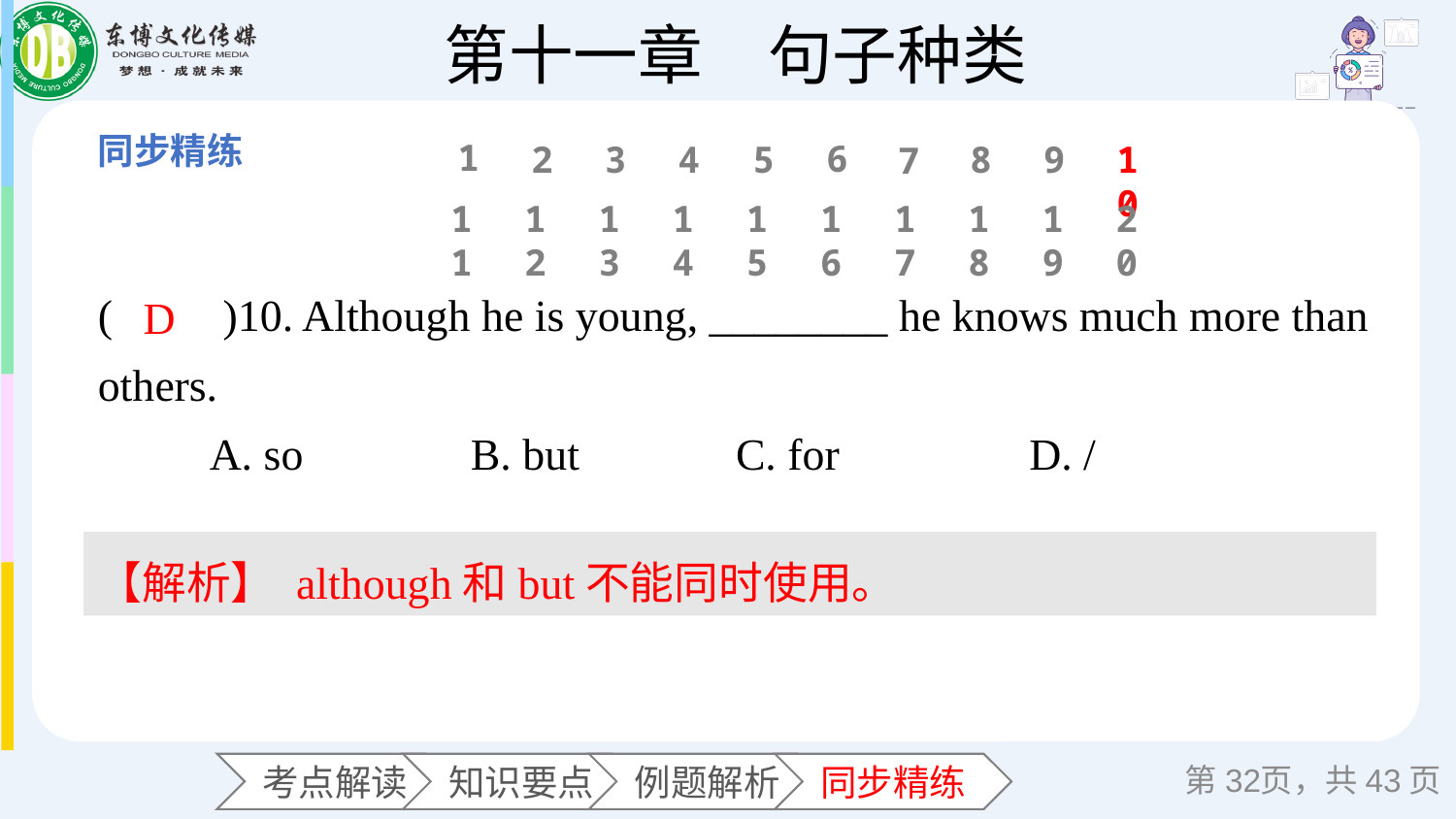

1
6
2
3
4
5
8
9
10
7
11
12
13
14
15
16
17
18
19
20
(　　)10. Although he is young, ________ he knows much more than others.
          A. so               B. but              C. for                 D. /
D
【解析】 although和but不能同时使用。
第32页，共43页